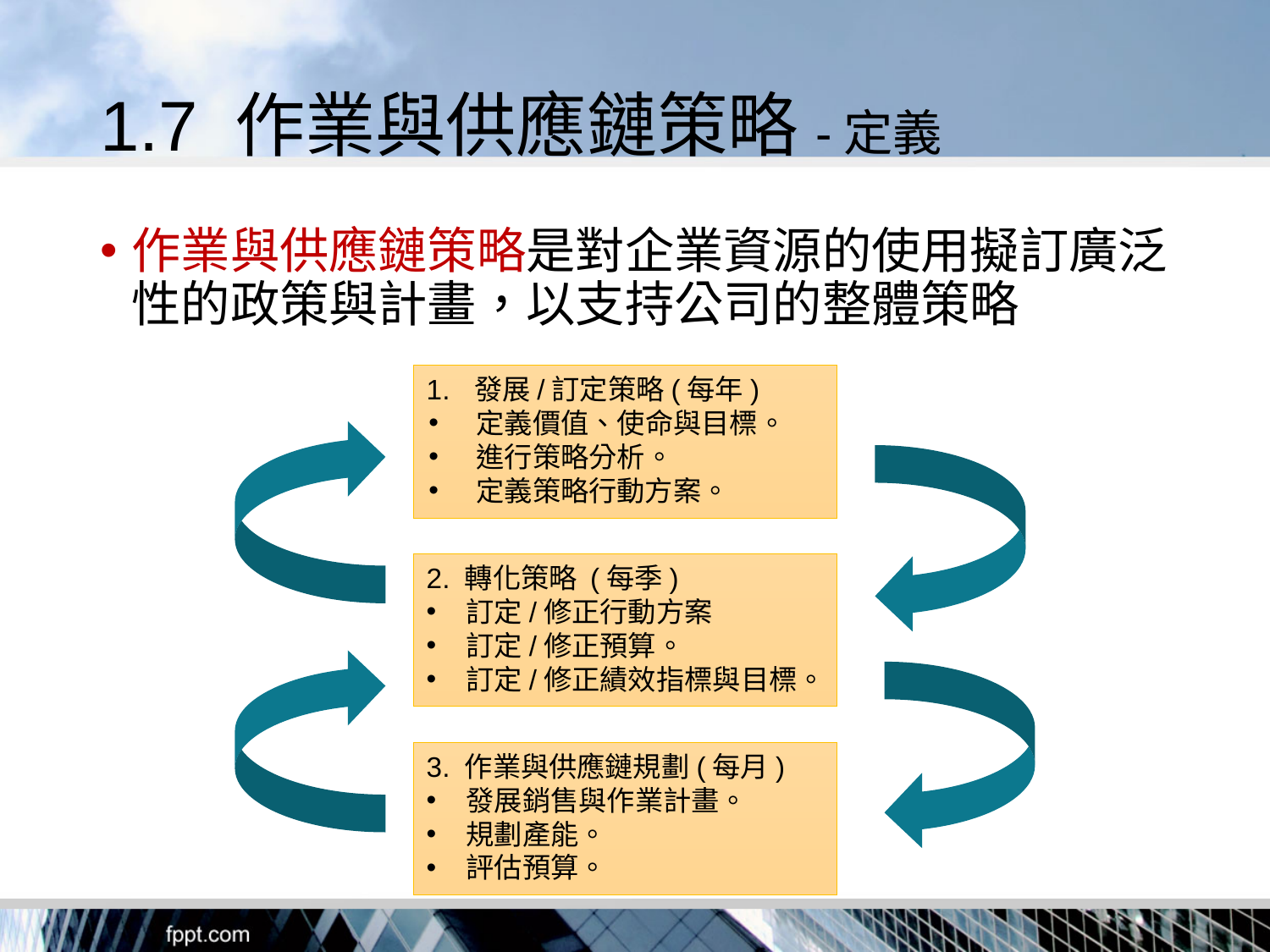

# 1.7 作業與供應鏈策略-定義
作業與供應鏈策略是對企業資源的使用擬訂廣泛性的政策與計畫，以支持公司的整體策略
發展/訂定策略(每年)
定義價值、使命與目標。
進行策略分析。
定義策略行動方案。

2. 轉化策略 (每季)
訂定/修正行動方案
訂定/修正預算。
訂定/修正績效指標與目標。

3. 作業與供應鏈規劃(每月)
發展銷售與作業計畫。
規劃產能。
評估預算。